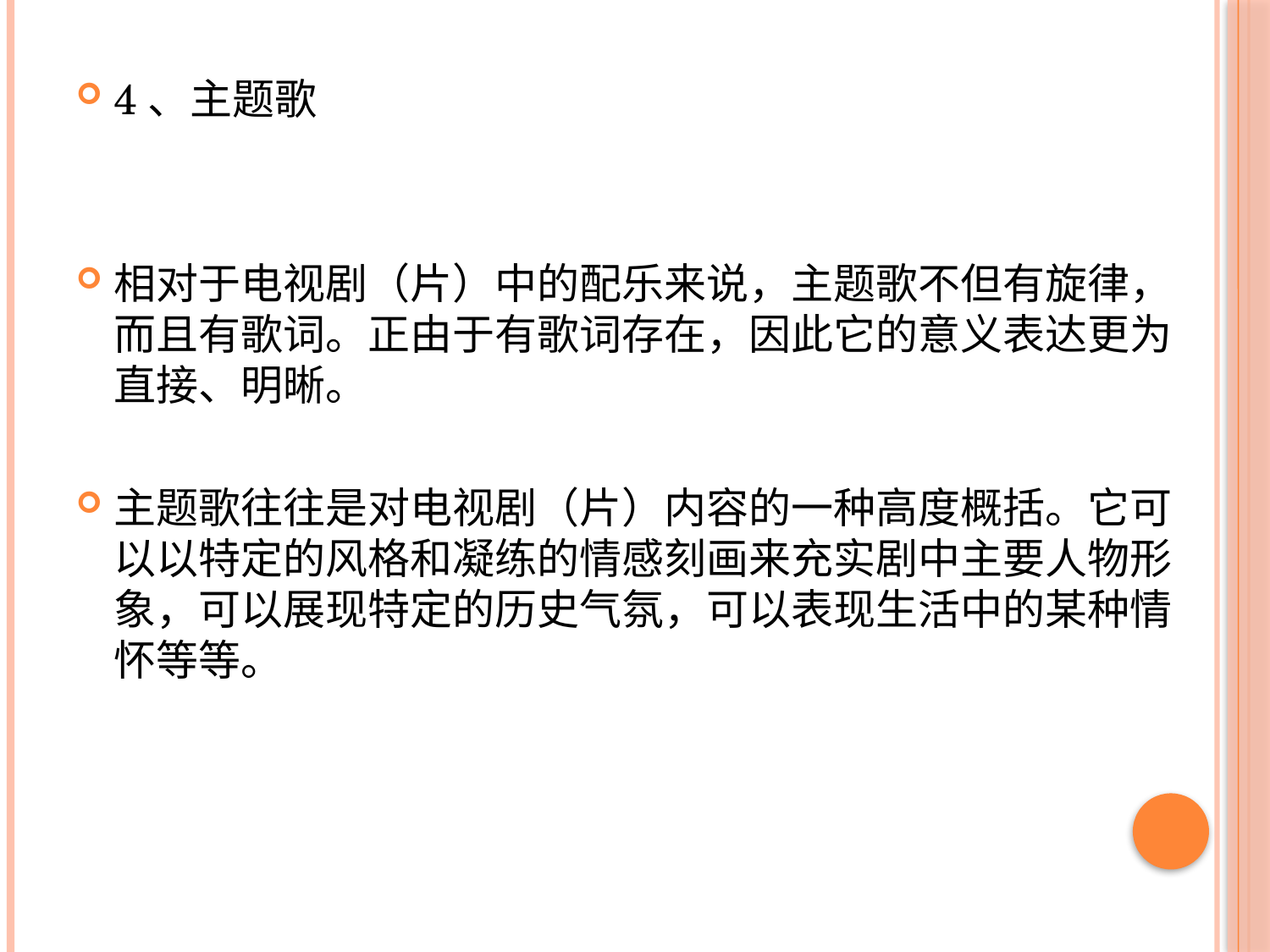

#
4、主题歌

相对于电视剧（片）中的配乐来说，主题歌不但有旋律，而且有歌词。正由于有歌词存在，因此它的意义表达更为直接、明晰。

主题歌往往是对电视剧（片）内容的一种高度概括。它可以以特定的风格和凝练的情感刻画来充实剧中主要人物形象，可以展现特定的历史气氛，可以表现生活中的某种情怀等等。